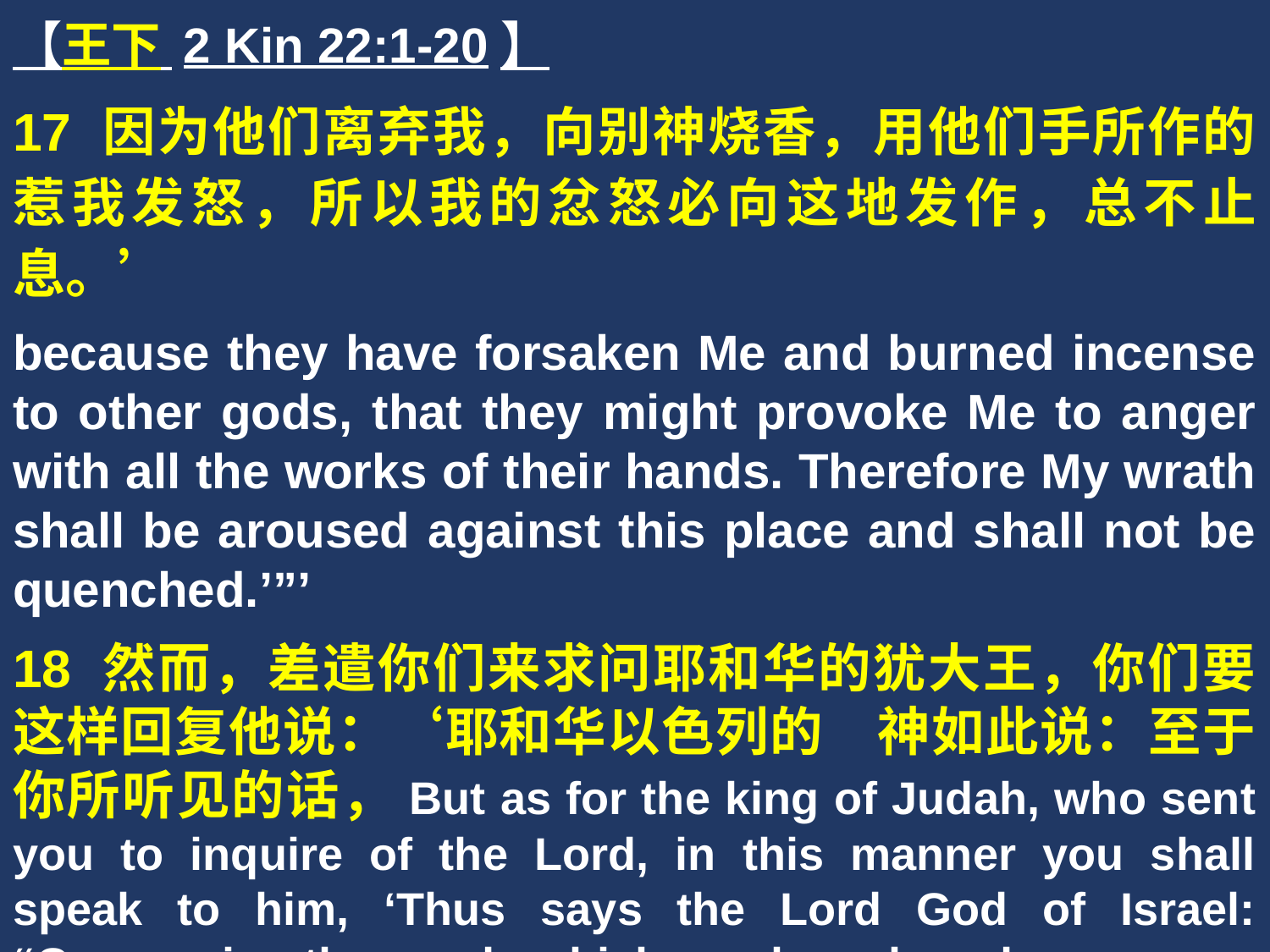

【王下 2 Kin 22:1-20】
17 因为他们离弃我，向别神烧香，用他们手所作的惹我发怒，所以我的忿怒必向这地发作，总不止息。’
because they have forsaken Me and burned incense to other gods, that they might provoke Me to anger with all the works of their hands. Therefore My wrath shall be aroused against this place and shall not be quenched.’”’
18 然而，差遣你们来求问耶和华的犹大王，你们要这样回复他说：‘耶和华以色列的　神如此说：至于你所听见的话，But as for the king of Judah, who sent you to inquire of the Lord, in this manner you shall speak to him, ‘Thus says the Lord God of Israel: “Concerning the words which you have heard—